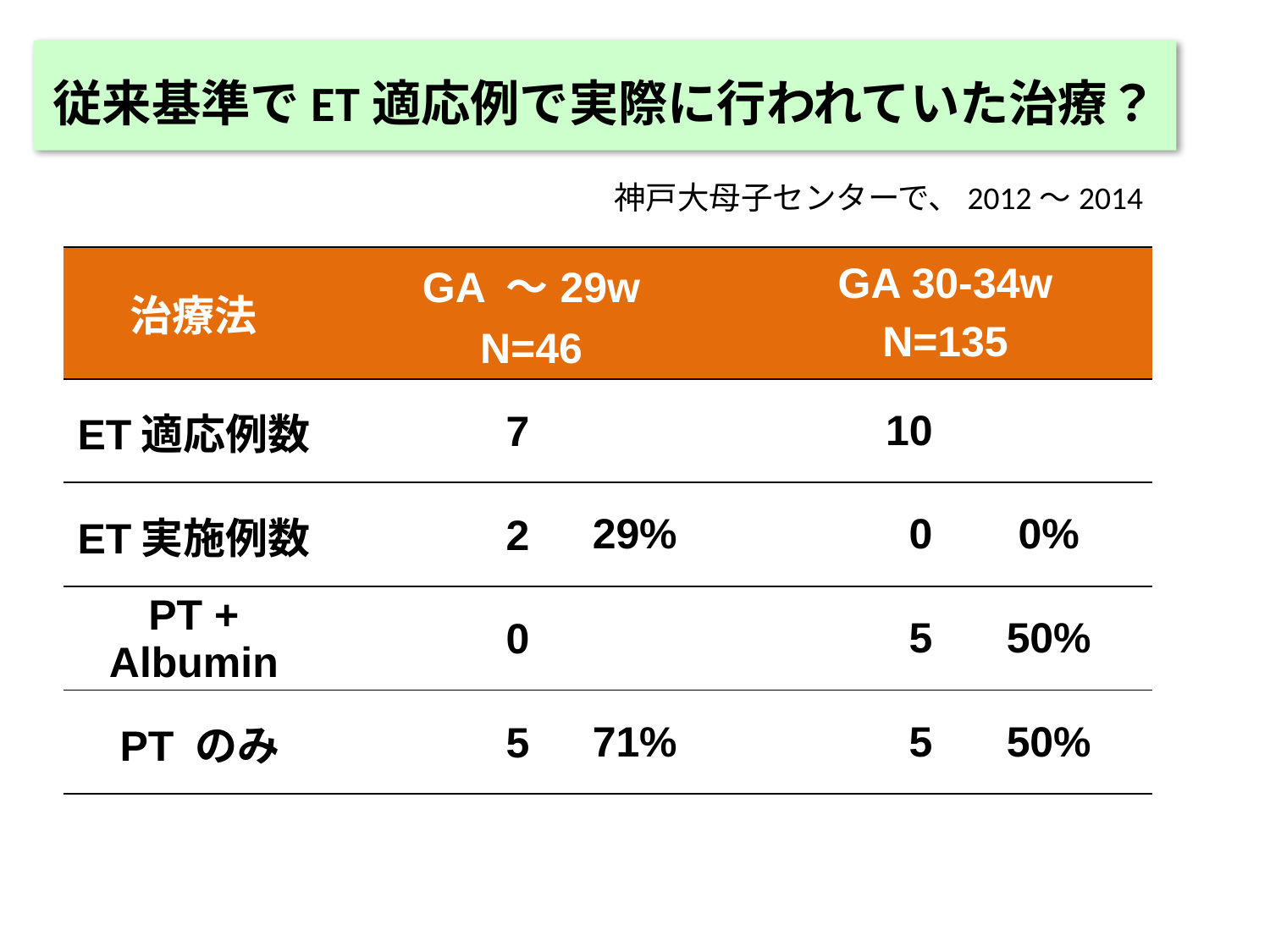

# 従来基準でET適応例で実際に行われていた治療？
神戸大母子センターで、2012〜2014
| 治療法 | GA 〜29w N=46 |  | GA 30-34w N=135 |  |
| --- | --- | --- | --- | --- |
| ET適応例数 | 7 |  | 10 |  |
| ET実施例数 | 2 | 29% | 0 | 0% |
| PT + Albumin | 0 |  | 5 | 50% |
| PT のみ | 5 | 71% | 5 | 50% |